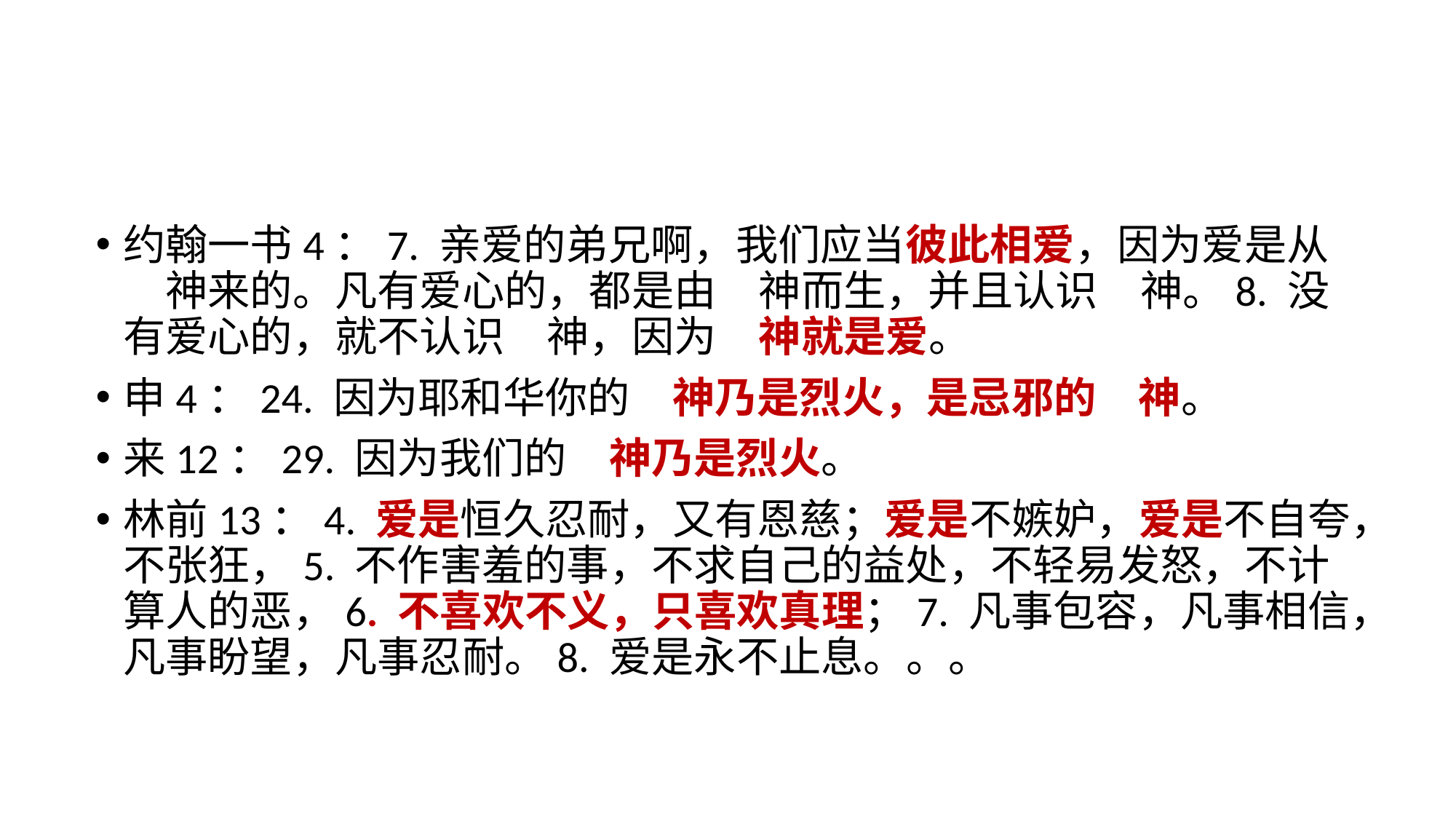

约翰一书4：7. 亲爱的弟兄啊，我们应当彼此相爱，因为爱是从　神来的。凡有爱心的，都是由　神而生，并且认识　神。8. 没有爱心的，就不认识　神，因为　神就是爱。
申4：24. 因为耶和华你的　神乃是烈火，是忌邪的　神。
来12：29. 因为我们的　神乃是烈火。
林前13：4. 爱是恒久忍耐，又有恩慈；爱是不嫉妒，爱是不自夸，不张狂，5. 不作害羞的事，不求自己的益处，不轻易发怒，不计算人的恶，6. 不喜欢不义，只喜欢真理；7. 凡事包容，凡事相信，凡事盼望，凡事忍耐。8. 爱是永不止息。。。